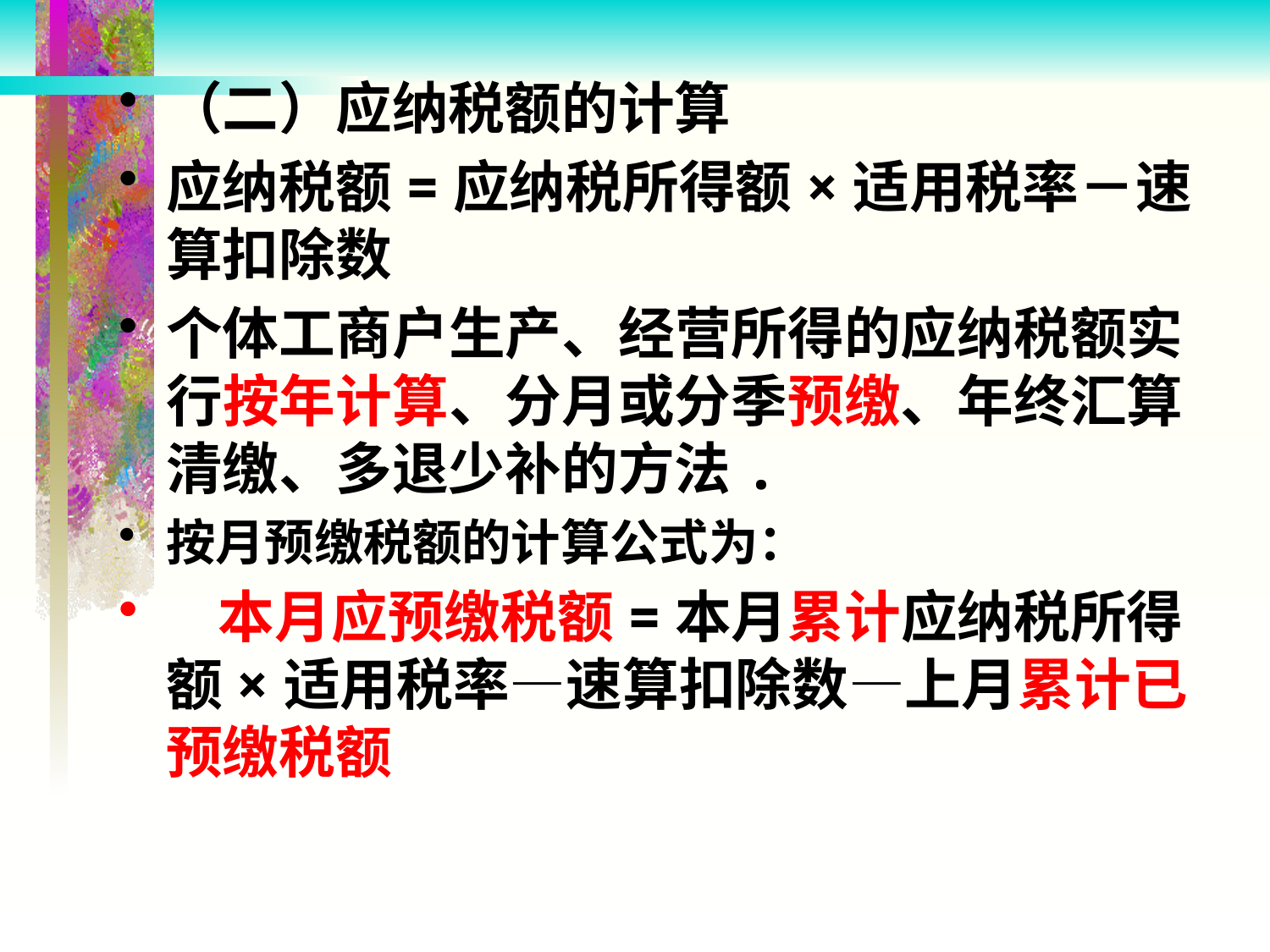

（二）应纳税额的计算
应纳税额=应纳税所得额×适用税率－速算扣除数
个体工商户生产、经营所得的应纳税额实行按年计算、分月或分季预缴、年终汇算清缴、多退少补的方法.
按月预缴税额的计算公式为：
   本月应预缴税额=本月累计应纳税所得额×适用税率—速算扣除数—上月累计已预缴税额